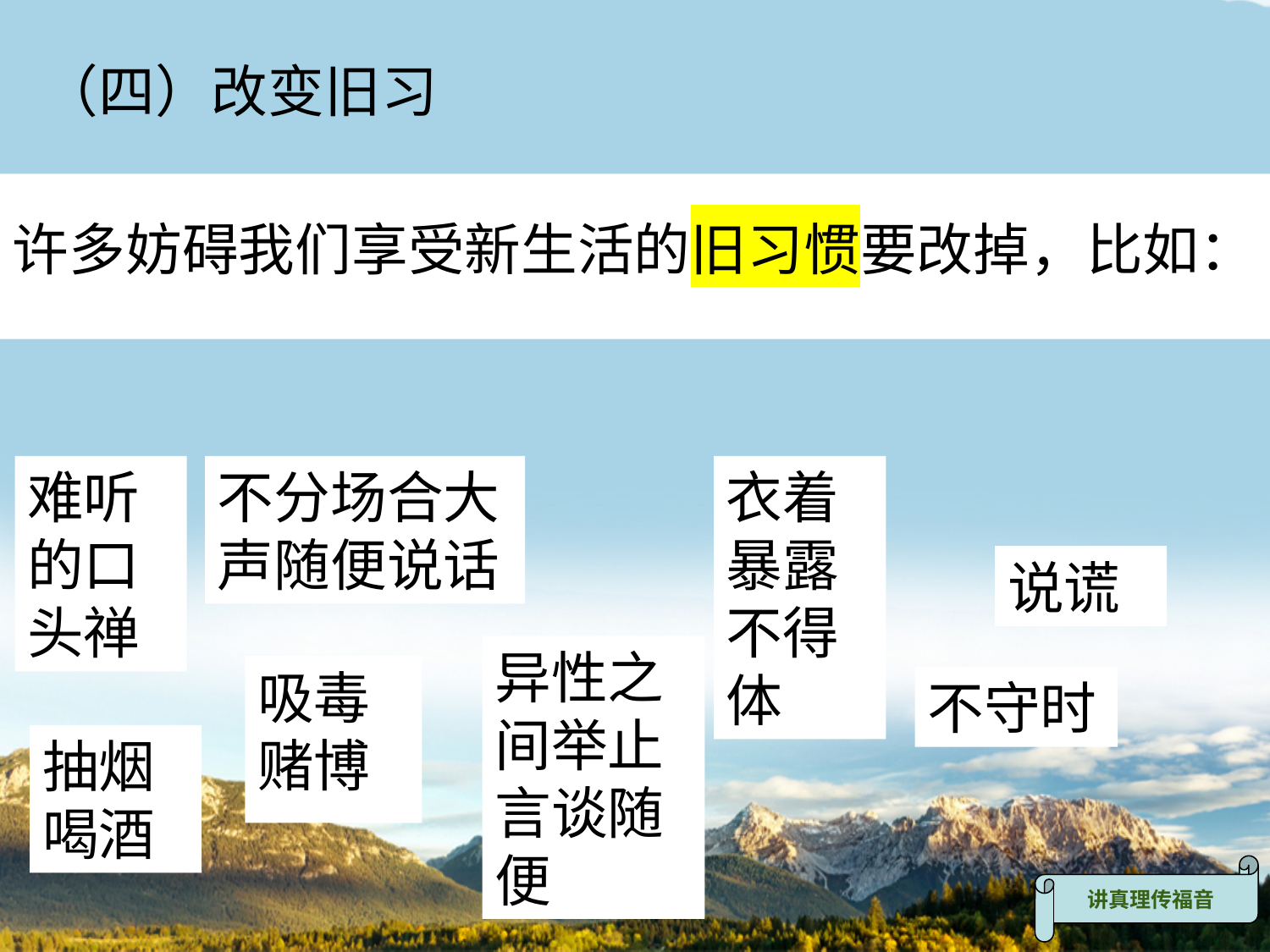

（四）改变旧习
许多妨碍我们享受新生活的旧习惯要改掉，比如：
难听的口头禅
不分场合大声随便说话
衣着暴露不得体
说谎
异性之间举止言谈随便
吸毒赌博
不守时
抽烟喝酒
讲真理传福音